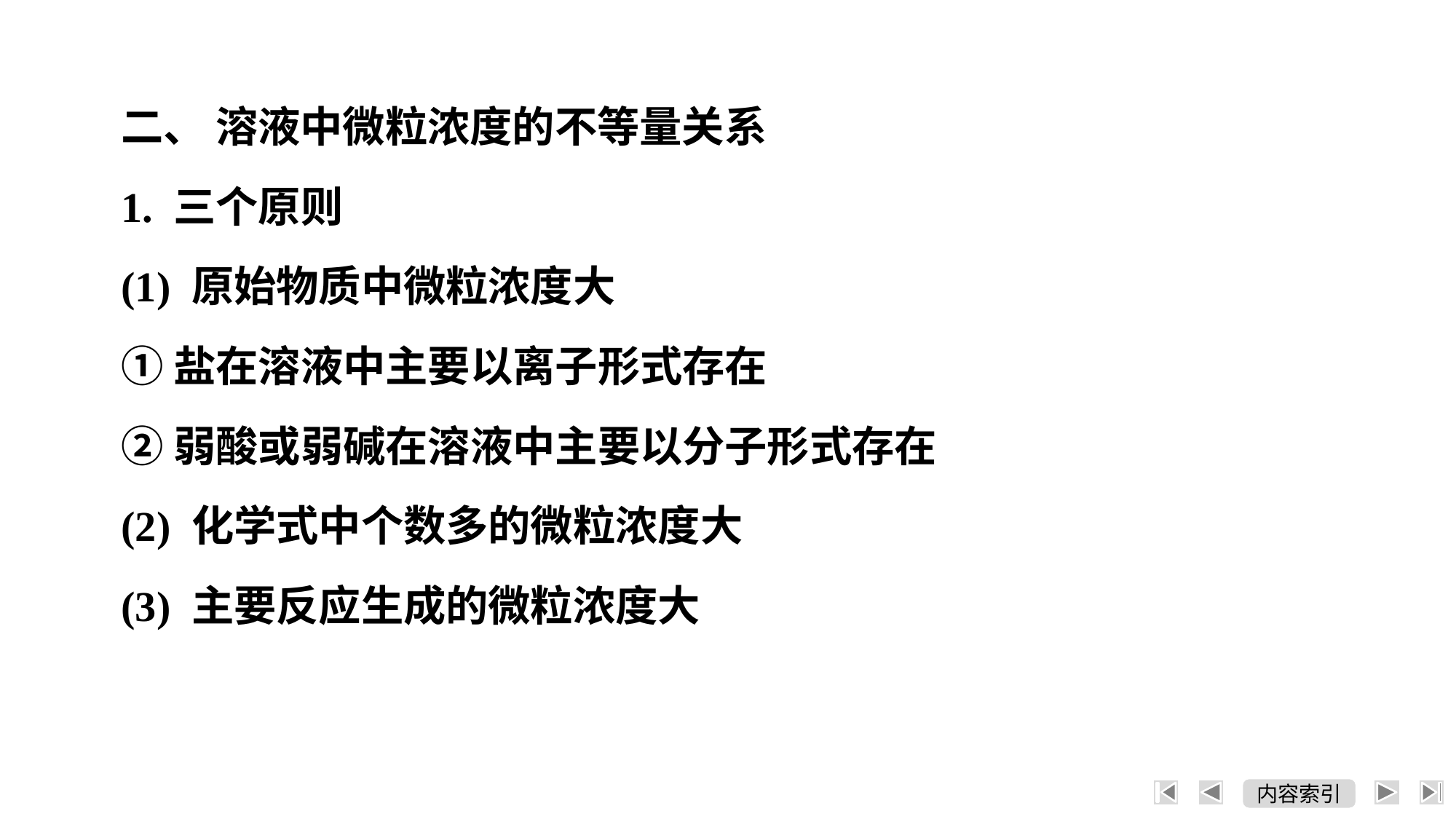

二、 溶液中微粒浓度的不等量关系
1. 三个原则
(1) 原始物质中微粒浓度大
①盐在溶液中主要以离子形式存在
②弱酸或弱碱在溶液中主要以分子形式存在
(2) 化学式中个数多的微粒浓度大
(3) 主要反应生成的微粒浓度大